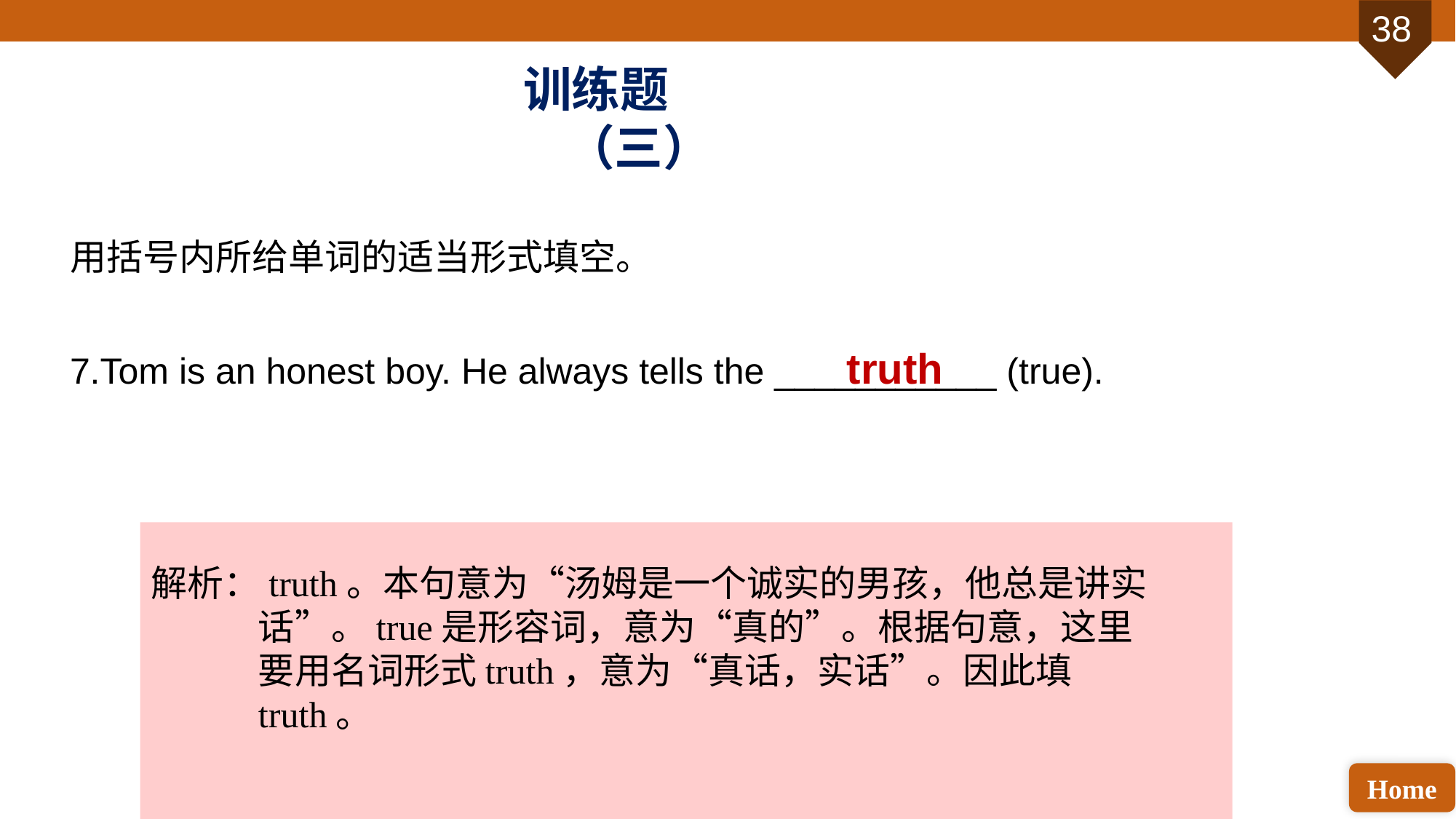

训练题（三）
用括号内所给单词的适当形式填空。

7.Tom is an honest boy. He always tells the ___________ (true).
truth

解析：truth。本句意为“汤姆是一个诚实的男孩，他总是讲实话”。true是形容词，意为“真的”。根据句意，这里要用名词形式truth，意为“真话，实话”。因此填truth。